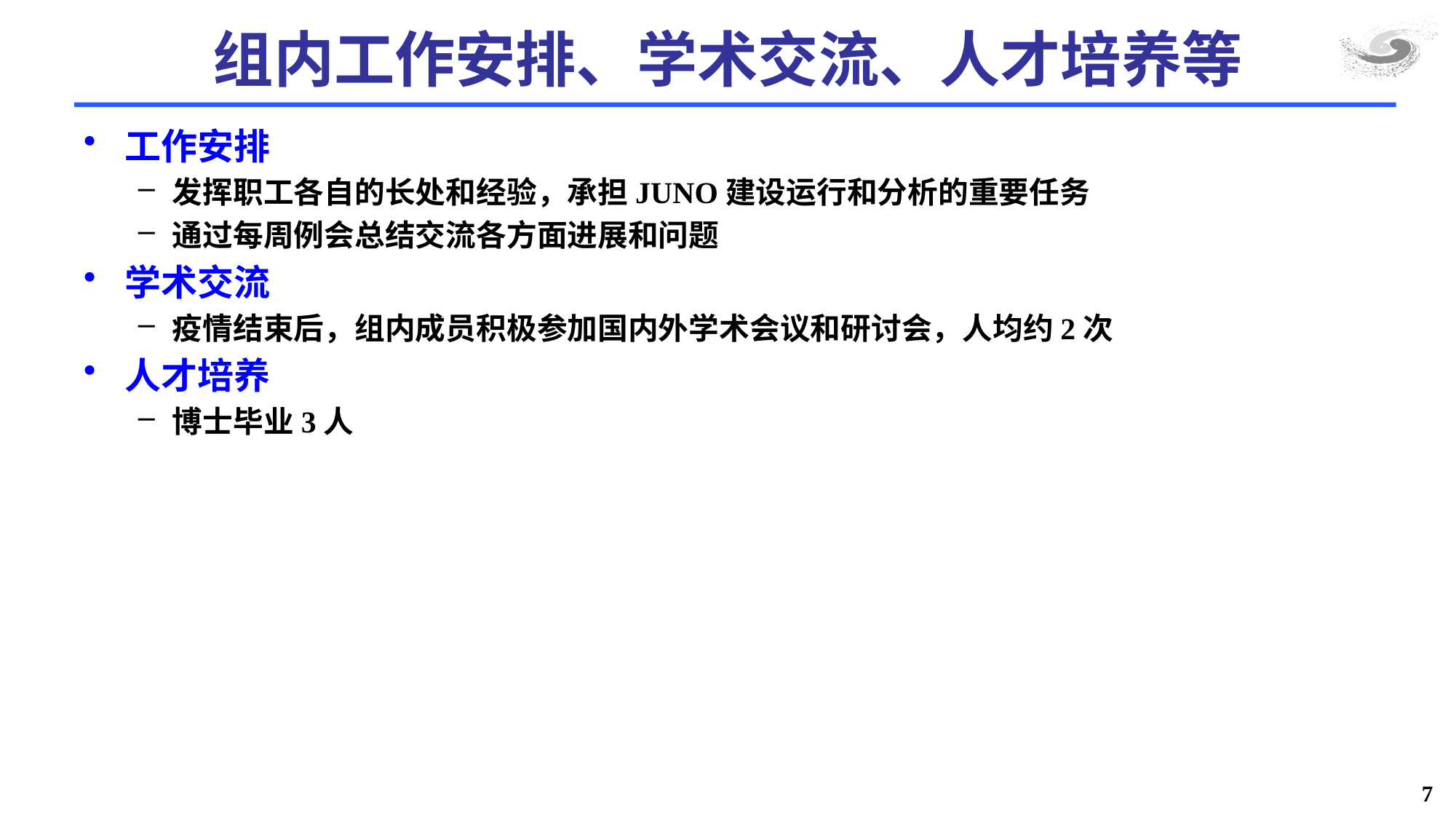

# 组内工作安排、学术交流、人才培养等
工作安排
发挥职工各自的长处和经验，承担JUNO建设运行和分析的重要任务
通过每周例会总结交流各方面进展和问题
学术交流
疫情结束后，组内成员积极参加国内外学术会议和研讨会，人均约2次
人才培养
博士毕业3人
7